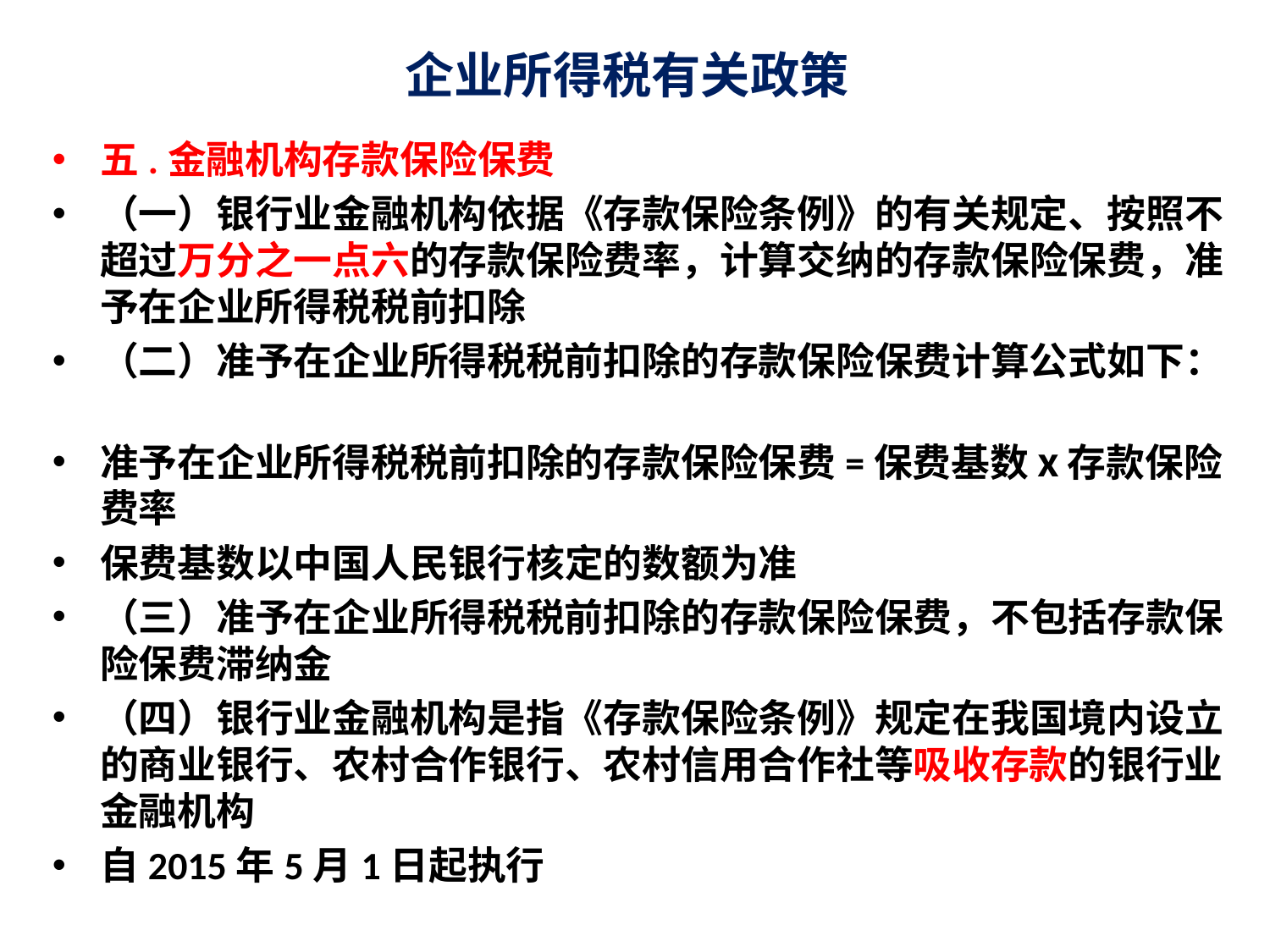

# 企业所得税有关政策
五.金融机构存款保险保费
（一）银行业金融机构依据《存款保险条例》的有关规定、按照不超过万分之一点六的存款保险费率，计算交纳的存款保险保费，准予在企业所得税税前扣除
（二）准予在企业所得税税前扣除的存款保险保费计算公式如下：
准予在企业所得税税前扣除的存款保险保费=保费基数ⅹ存款保险费率
保费基数以中国人民银行核定的数额为准
（三）准予在企业所得税税前扣除的存款保险保费，不包括存款保险保费滞纳金
（四）银行业金融机构是指《存款保险条例》规定在我国境内设立的商业银行、农村合作银行、农村信用合作社等吸收存款的银行业金融机构
自2015年5月1日起执行